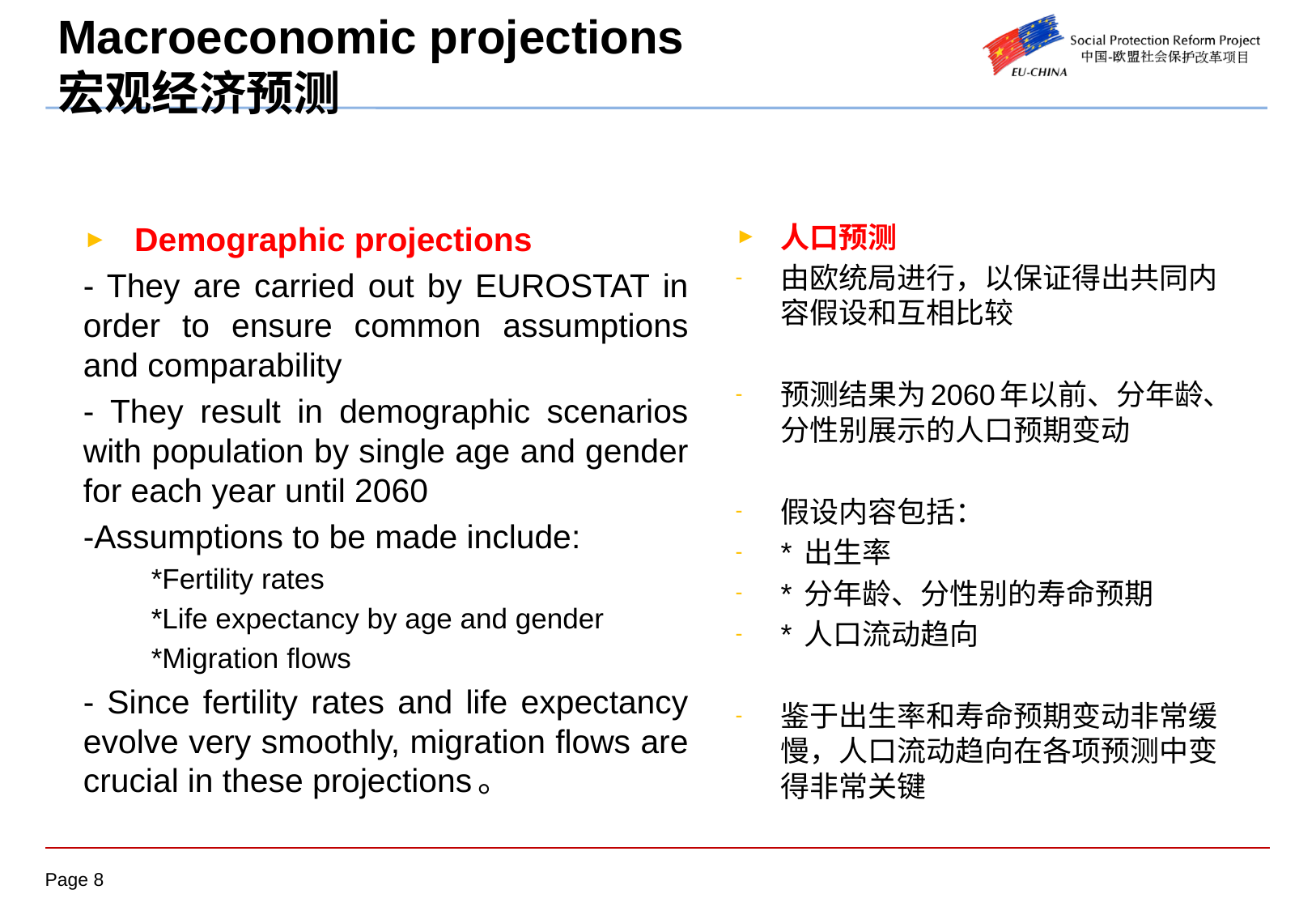

# Macroeconomic projections 宏观经济预测
Demographic projections
- They are carried out by EUROSTAT in order to ensure common assumptions and comparability
- They result in demographic scenarios with population by single age and gender for each year until 2060
-Assumptions to be made include:
*Fertility rates
*Life expectancy by age and gender
*Migration flows
- Since fertility rates and life expectancy evolve very smoothly, migration flows are crucial in these projections。
人口预测
由欧统局进行，以保证得出共同内容假设和互相比较

预测结果为2060年以前、分年龄、分性别展示的人口预期变动

假设内容包括：
* 出生率
* 分年龄、分性别的寿命预期
* 人口流动趋向

鉴于出生率和寿命预期变动非常缓慢，人口流动趋向在各项预测中变得非常关键